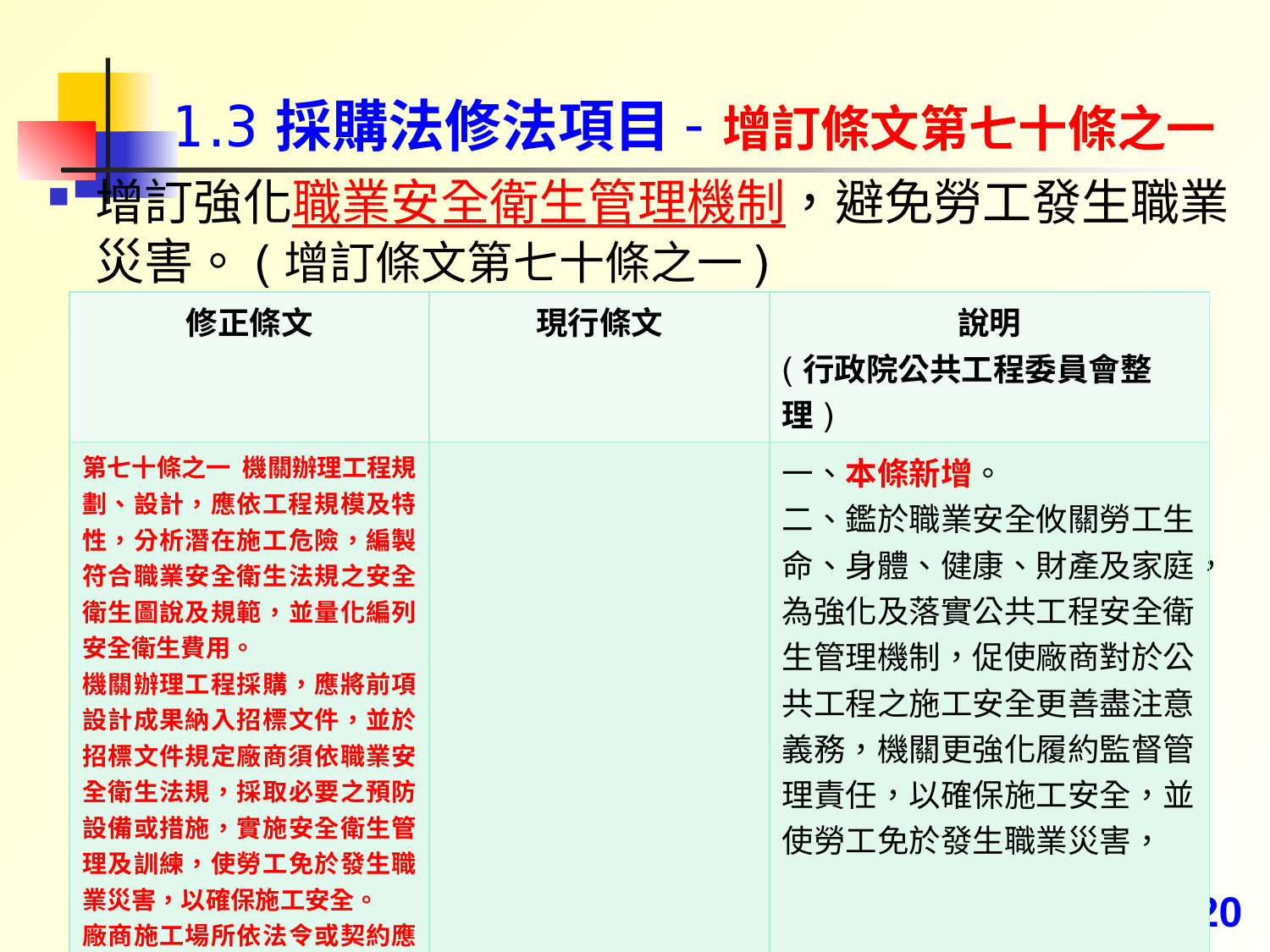

# 1.3採購法修法項目-增訂條文第七十條之一
增訂強化職業安全衛生管理機制，避免勞工發生職業災害。(增訂條文第七十條之一)
| 修正條文 | 現行條文 | 說明 (行政院公共工程委員會整理) |
| --- | --- | --- |
| 第七十條之一 機關辦理工程規劃、設計，應依工程規模及特性，分析潛在施工危險，編製符合職業安全衛生法規之安全衛生圖說及規範，並量化編列安全衛生費用。 機關辦理工程採購，應將前項設計成果納入招標文件，並於招標文件規定廠商須依職業安全衛生法規，採取必要之預防設備或措施，實施安全衛生管理及訓練，使勞工免於發生職業災害，以確保施工安全。 廠商施工場所依法令或契約應有之安全衛生設施欠缺或不良，致發生職業災害者，除應受職業安全衛生相關法令處罰外，機關應依本法及契約規定處置。 |  | 一、本條新增。 二、鑑於職業安全攸關勞工生命、身體、健康、財產及家庭，為強化及落實公共工程安全衛生管理機制，促使廠商對於公共工程之施工安全更善盡注意義務，機關更強化履約監督管理責任，以確保施工安全，並使勞工免於發生職業災害， |
20